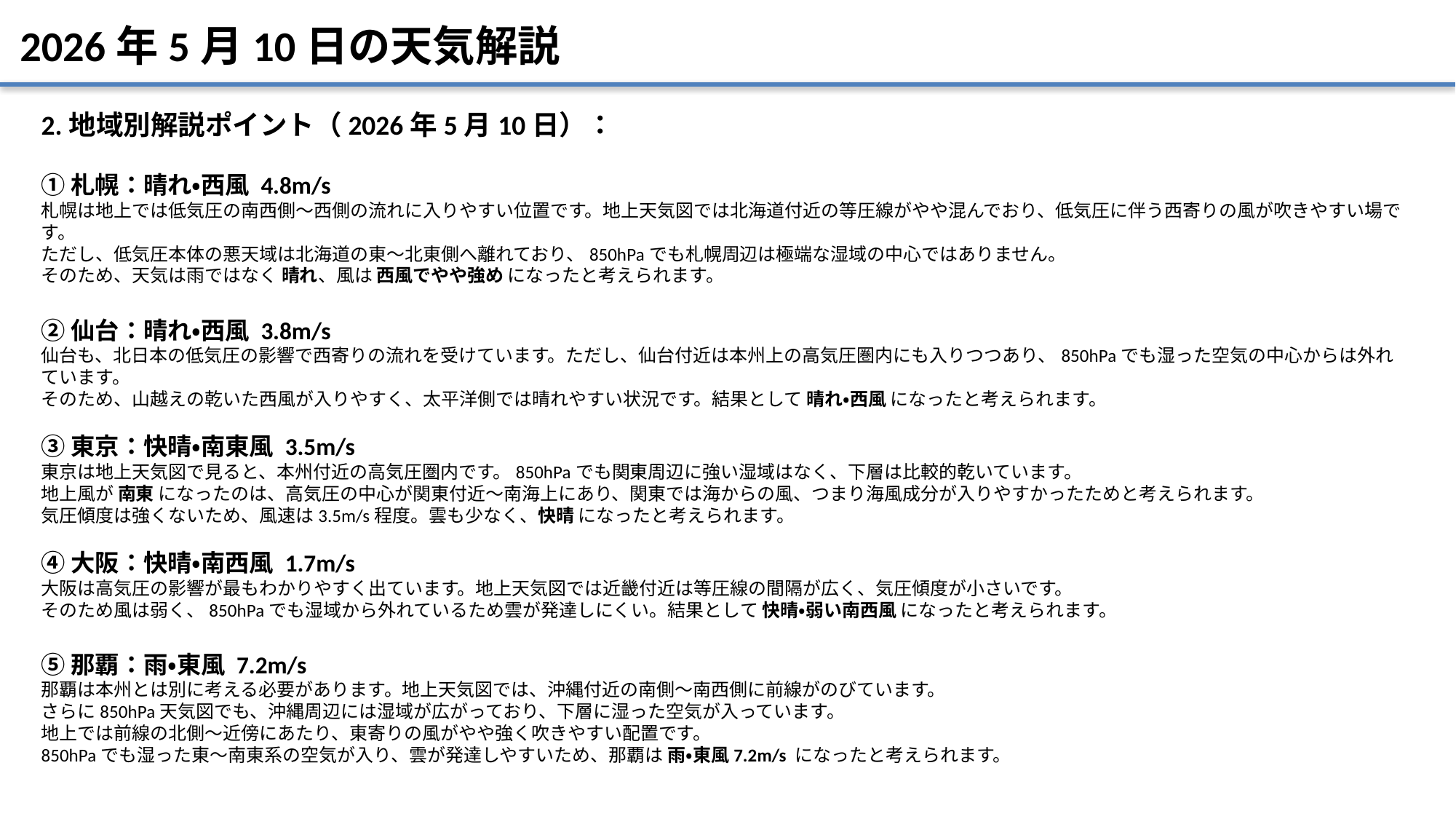

2026年5月10日の天気解説
2.地域別解説ポイント（2026年5月10日）：

①札幌：晴れ・西風 4.8m/s
札幌は地上では低気圧の南西側〜西側の流れに入りやすい位置です。地上天気図では北海道付近の等圧線がやや混んでおり、低気圧に伴う西寄りの風が吹きやすい場です。
ただし、低気圧本体の悪天域は北海道の東〜北東側へ離れており、850hPaでも札幌周辺は極端な湿域の中心ではありません。
そのため、天気は雨ではなく 晴れ、風は 西風でやや強め になったと考えられます。

②仙台：晴れ・西風 3.8m/s
仙台も、北日本の低気圧の影響で西寄りの流れを受けています。ただし、仙台付近は本州上の高気圧圏内にも入りつつあり、850hPaでも湿った空気の中心からは外れています。
そのため、山越えの乾いた西風が入りやすく、太平洋側では晴れやすい状況です。結果として 晴れ・西風 になったと考えられます。

③東京：快晴・南東風 3.5m/s
東京は地上天気図で見ると、本州付近の高気圧圏内です。850hPaでも関東周辺に強い湿域はなく、下層は比較的乾いています。
地上風が 南東 になったのは、高気圧の中心が関東付近〜南海上にあり、関東では海からの風、つまり海風成分が入りやすかったためと考えられます。
気圧傾度は強くないため、風速は3.5m/s程度。雲も少なく、快晴 になったと考えられます。

④大阪：快晴・南西風 1.7m/s
大阪は高気圧の影響が最もわかりやすく出ています。地上天気図では近畿付近は等圧線の間隔が広く、気圧傾度が小さいです。
そのため風は弱く、850hPaでも湿域から外れているため雲が発達しにくい。結果として 快晴・弱い南西風 になったと考えられます。

⑤那覇：雨・東風 7.2m/s
那覇は本州とは別に考える必要があります。地上天気図では、沖縄付近の南側〜南西側に前線がのびています。
さらに850hPa天気図でも、沖縄周辺には湿域が広がっており、下層に湿った空気が入っています。
地上では前線の北側〜近傍にあたり、東寄りの風がやや強く吹きやすい配置です。
850hPaでも湿った東〜南東系の空気が入り、雲が発達しやすいため、那覇は 雨・東風7.2m/s になったと考えられます。